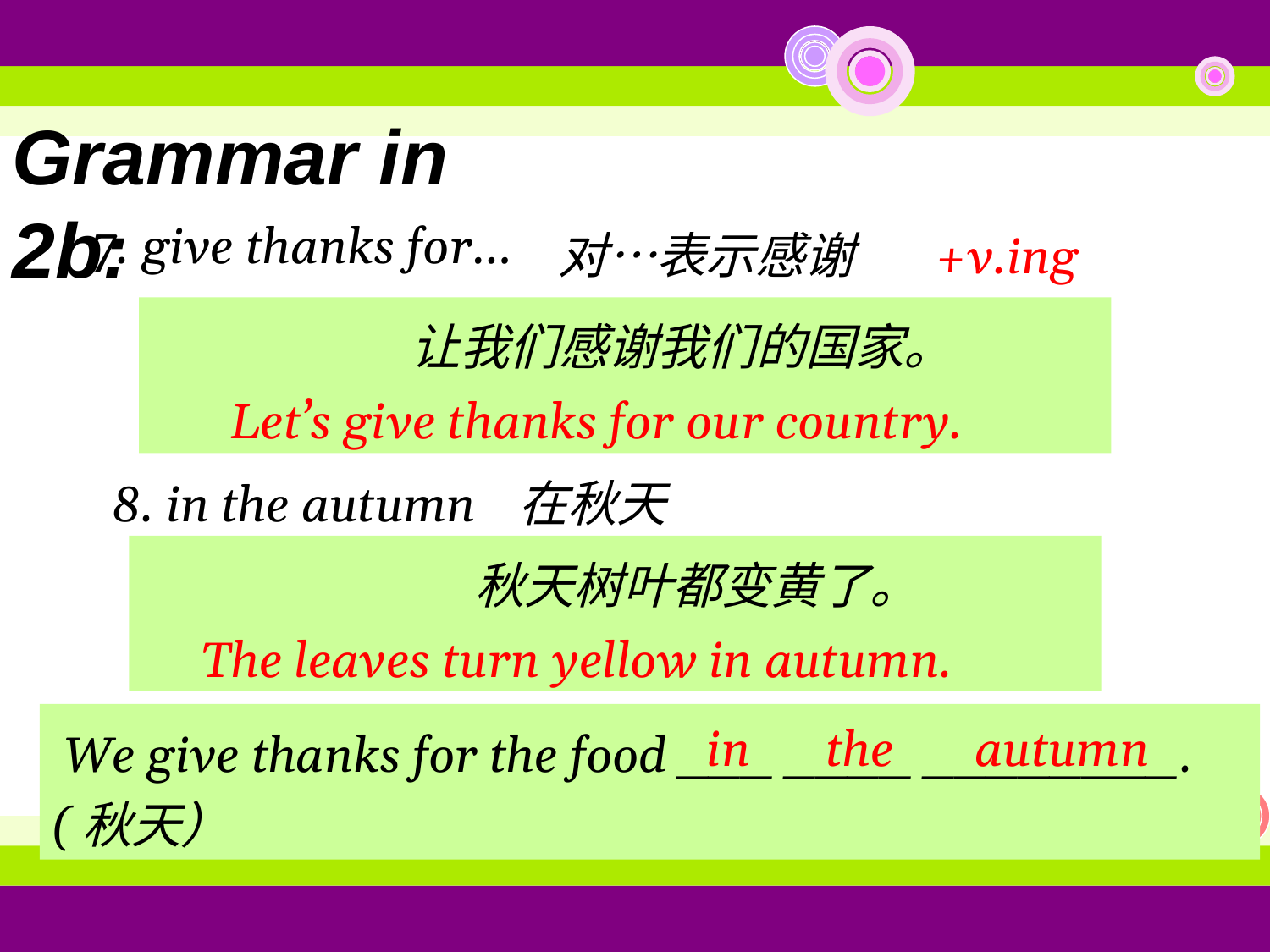

Grammar in 2b:
7. give thanks for…
对…表示感谢
+v.ing
          让我们感谢我们的国家。

Let’s give thanks for our country.
8. in the autumn
在秋天
             秋天树叶都变黄了。

The leaves turn yellow in autumn.
 We give thanks for the food ___ ____ ________. (秋天）
in
the
autumn